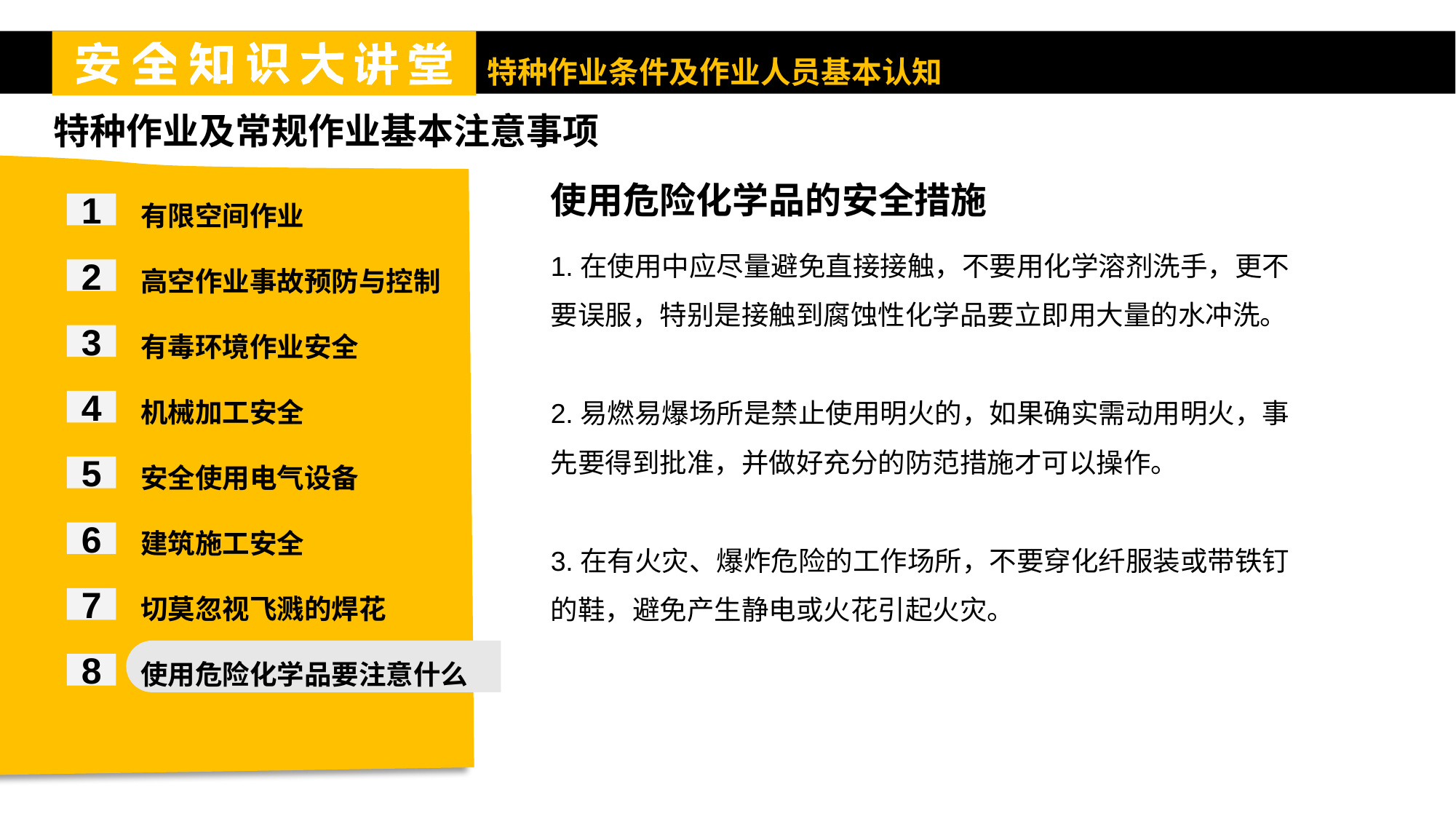

特种作业及常规作业基本注意事项
有限空间作业
高空作业事故预防与控制
有毒环境作业安全
机械加工安全
安全使用电气设备
建筑施工安全
切莫忽视飞溅的焊花
使用危险化学品要注意什么
使用危险化学品的安全措施
1
1.在使用中应尽量避免直接接触，不要用化学溶剂洗手，更不要误服，特别是接触到腐蚀性化学品要立即用大量的水冲洗。

2.易燃易爆场所是禁止使用明火的，如果确实需动用明火，事先要得到批准，并做好充分的防范措施才可以操作。

3.在有火灾、爆炸危险的工作场所，不要穿化纤服装或带铁钉的鞋，避免产生静电或火花引起火灾。
2
3
4
5

6
7
8